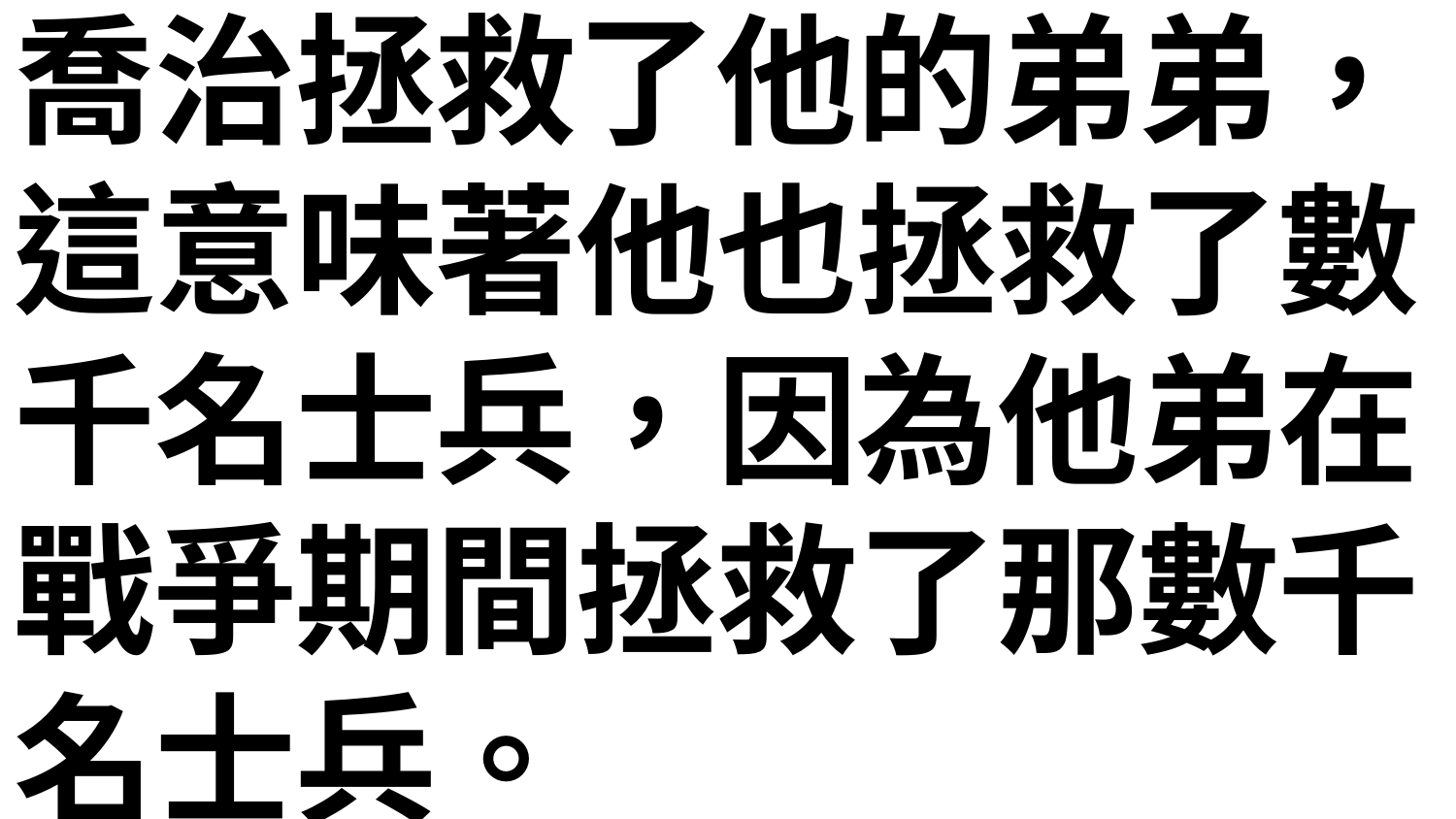

喬治拯救了他的弟弟，這意味著他也拯救了數千名士兵，因為他弟在戰爭期間拯救了那數千名士兵。